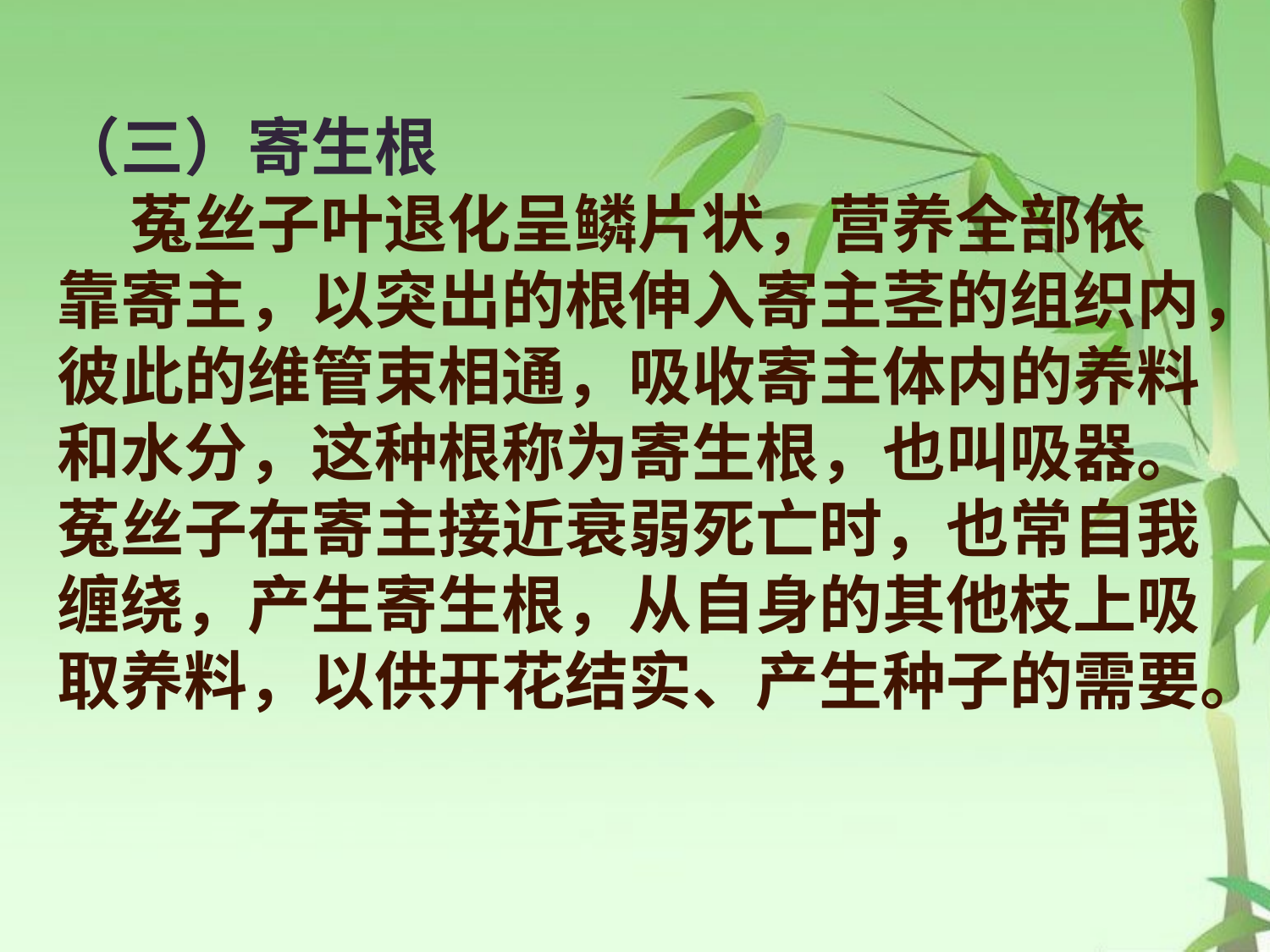

（三）寄生根
    菟丝子叶退化呈鳞片状，营养全部依靠寄主，以突出的根伸入寄主茎的组织内，彼此的维管束相通，吸收寄主体内的养料和水分，这种根称为寄生根，也叫吸器。菟丝子在寄主接近衰弱死亡时，也常自我缠绕，产生寄生根，从自身的其他枝上吸取养料，以供开花结实、产生种子的需要。